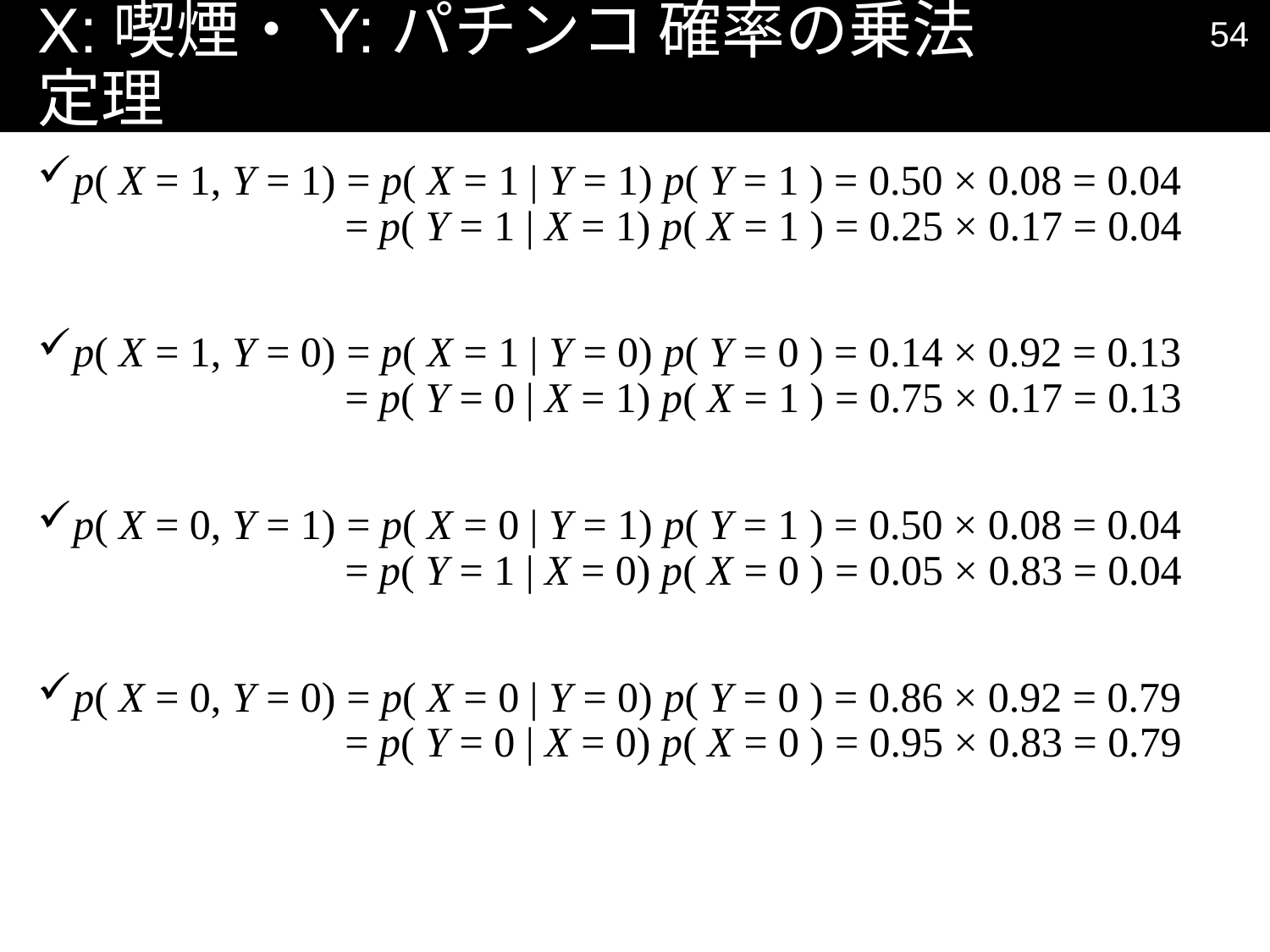

54
# X:喫煙・Y:パチンコ 確率の乗法定理
p( X = 1, Y = 1) = p( X = 1 | Y = 1) p( Y = 1 ) = 0.50 × 0.08 = 0.04
                          = p( Y = 1 | X = 1) p( X = 1 ) = 0.25 × 0.17 = 0.04

p( X = 1, Y = 0) = p( X = 1 | Y = 0) p( Y = 0 ) = 0.14 × 0.92 = 0.13
                          = p( Y = 0 | X = 1) p( X = 1 ) = 0.75 × 0.17 = 0.13

p( X = 0, Y = 1) = p( X = 0 | Y = 1) p( Y = 1 ) = 0.50 × 0.08 = 0.04
                          = p( Y = 1 | X = 0) p( X = 0 ) = 0.05 × 0.83 = 0.04

p( X = 0, Y = 0) = p( X = 0 | Y = 0) p( Y = 0 ) = 0.86 × 0.92 = 0.79
                          = p( Y = 0 | X = 0) p( X = 0 ) = 0.95 × 0.83 = 0.79